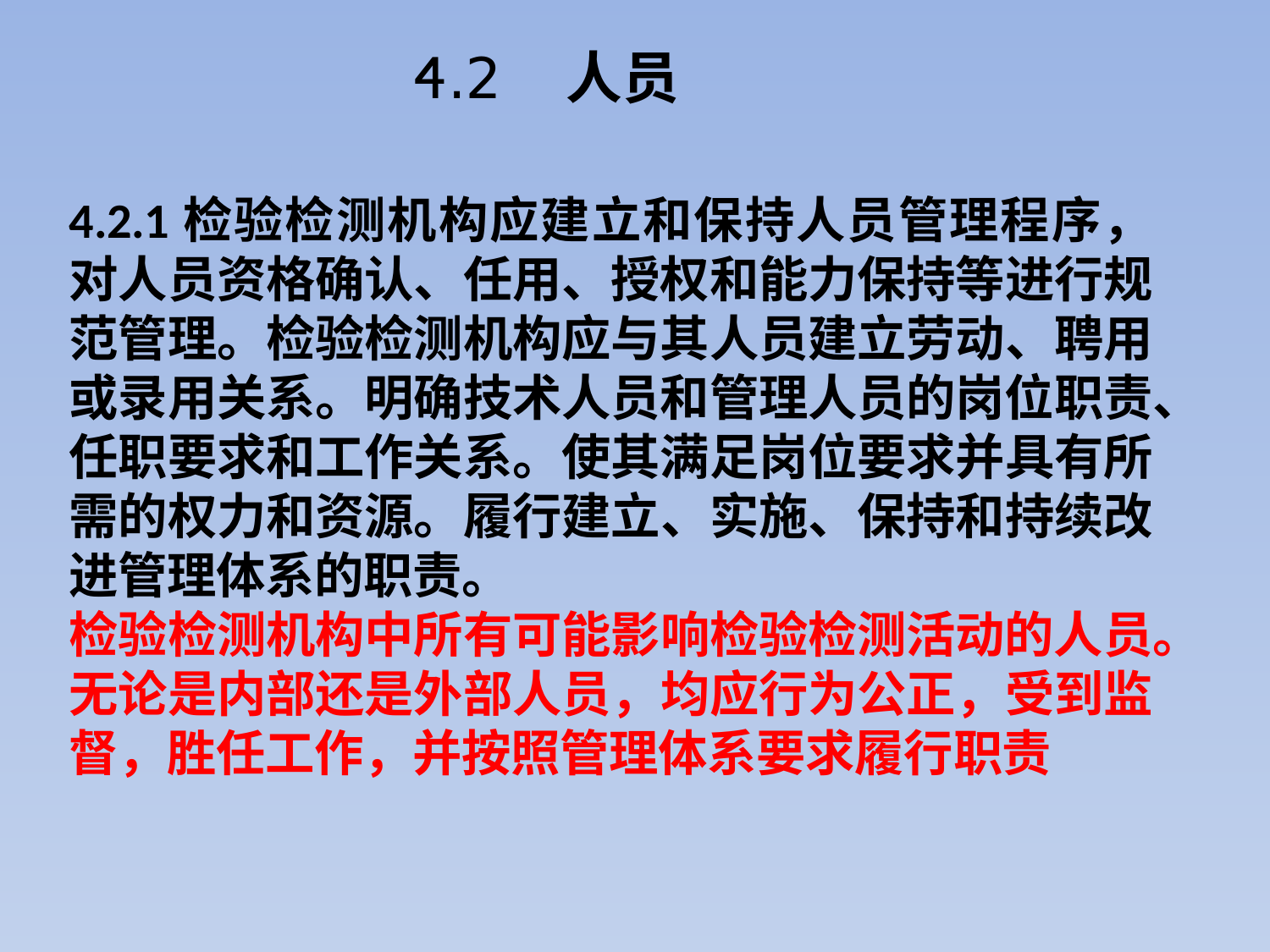

4.2   人员

4.2.1检验检测机构应建立和保持人员管理程序，对人员资格确认、任用、授权和能力保持等进行规范管理。检验检测机构应与其人员建立劳动、聘用或录用关系。明确技术人员和管理人员的岗位职责、任职要求和工作关系。使其满足岗位要求并具有所需的权力和资源。履行建立、实施、保持和持续改进管理体系的职责。
检验检测机构中所有可能影响检验检测活动的人员。无论是内部还是外部人员，均应行为公正，受到监督，胜任工作，并按照管理体系要求履行职责